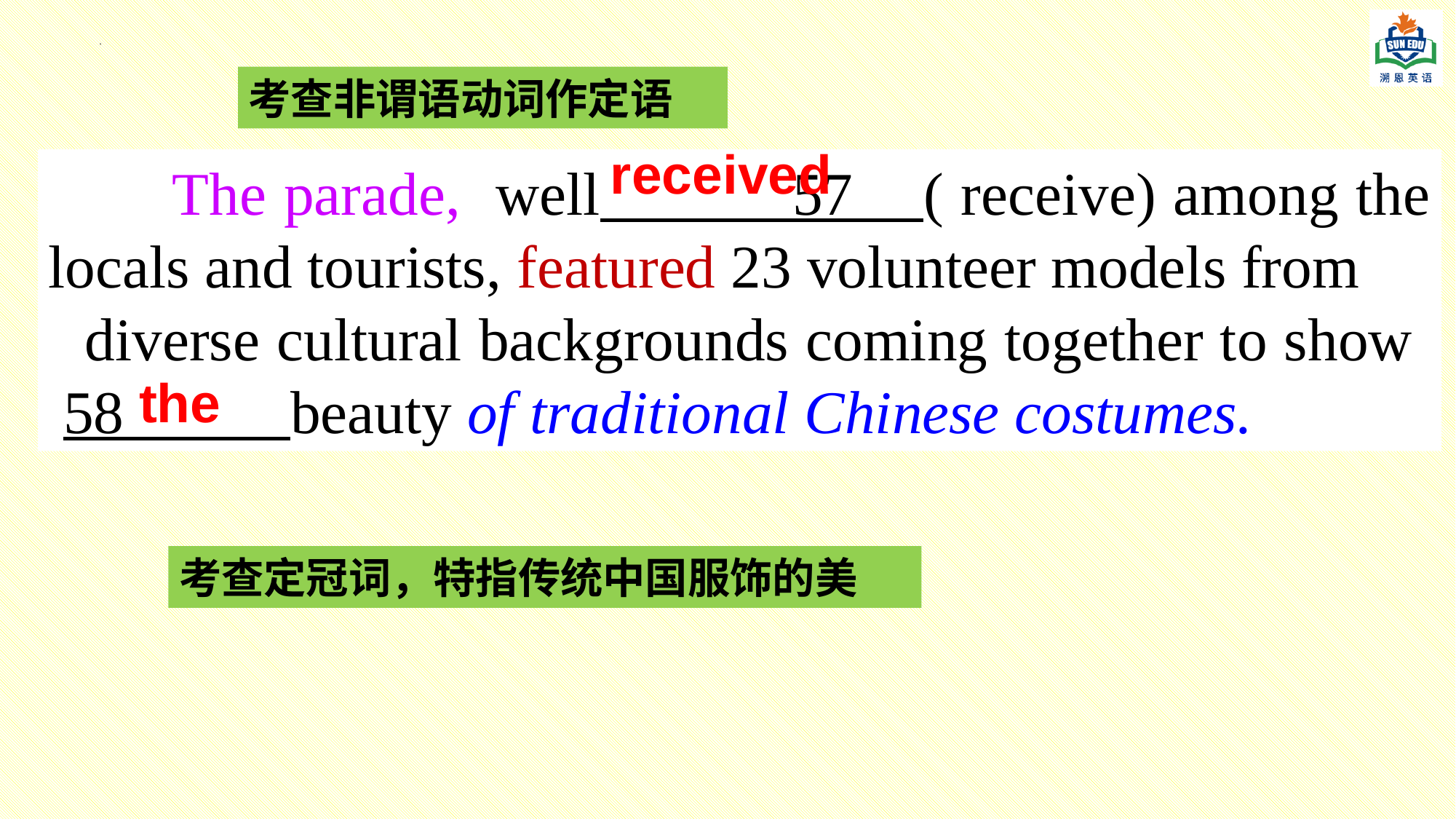

考查非谓语动词作定语
received
     The parade,  well           57    ( receive) among the locals and tourists, featured 23 volunteer models from
diverse cultural backgrounds coming together to show   58           beauty of traditional Chinese costumes.
the
考查定冠词，特指传统中国服饰的美